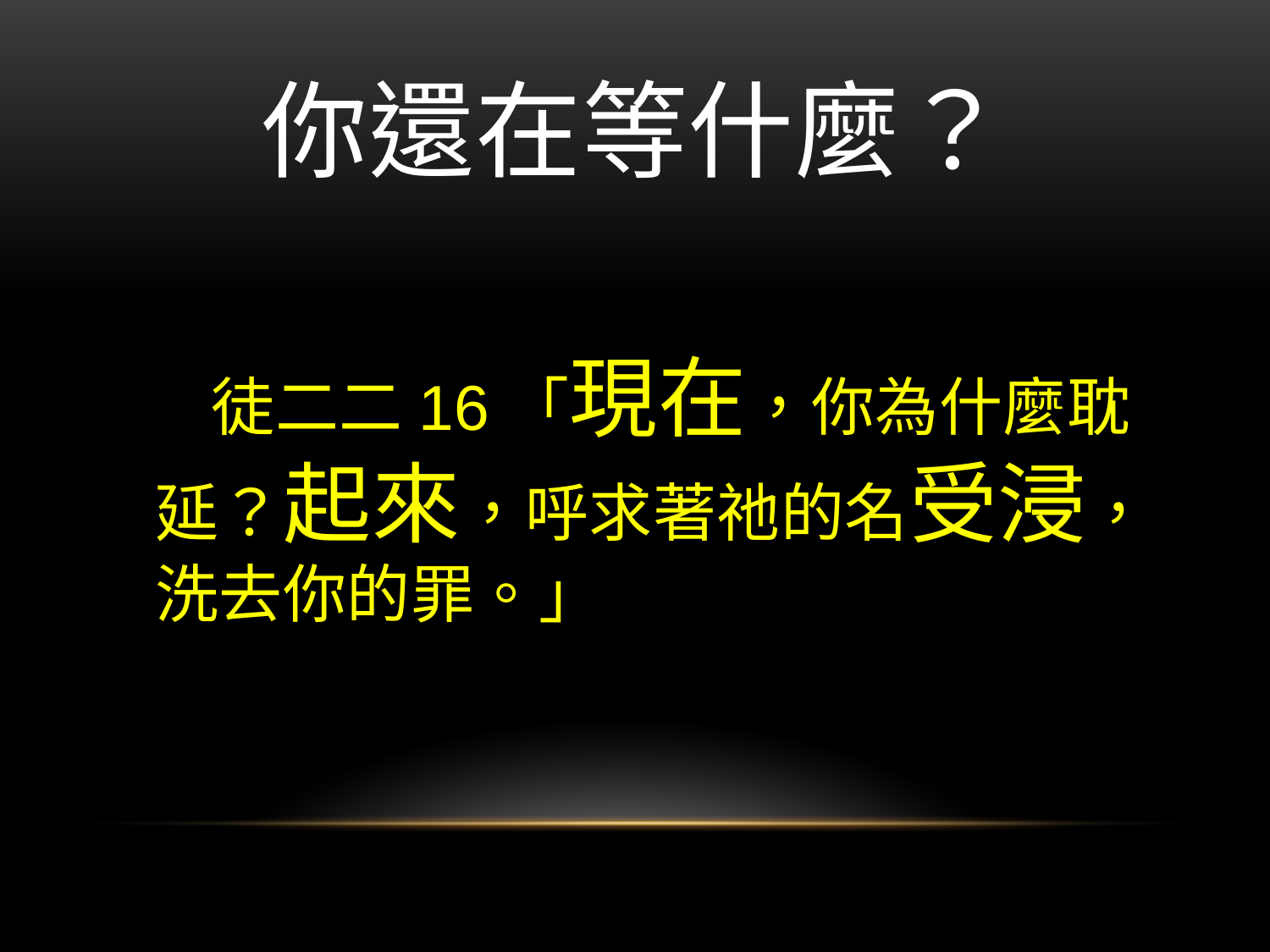

# 你還在等什麼？
      徒二二16「現在，你為什麼耽延？起來，呼求著祂的名受浸，洗去你的罪。」